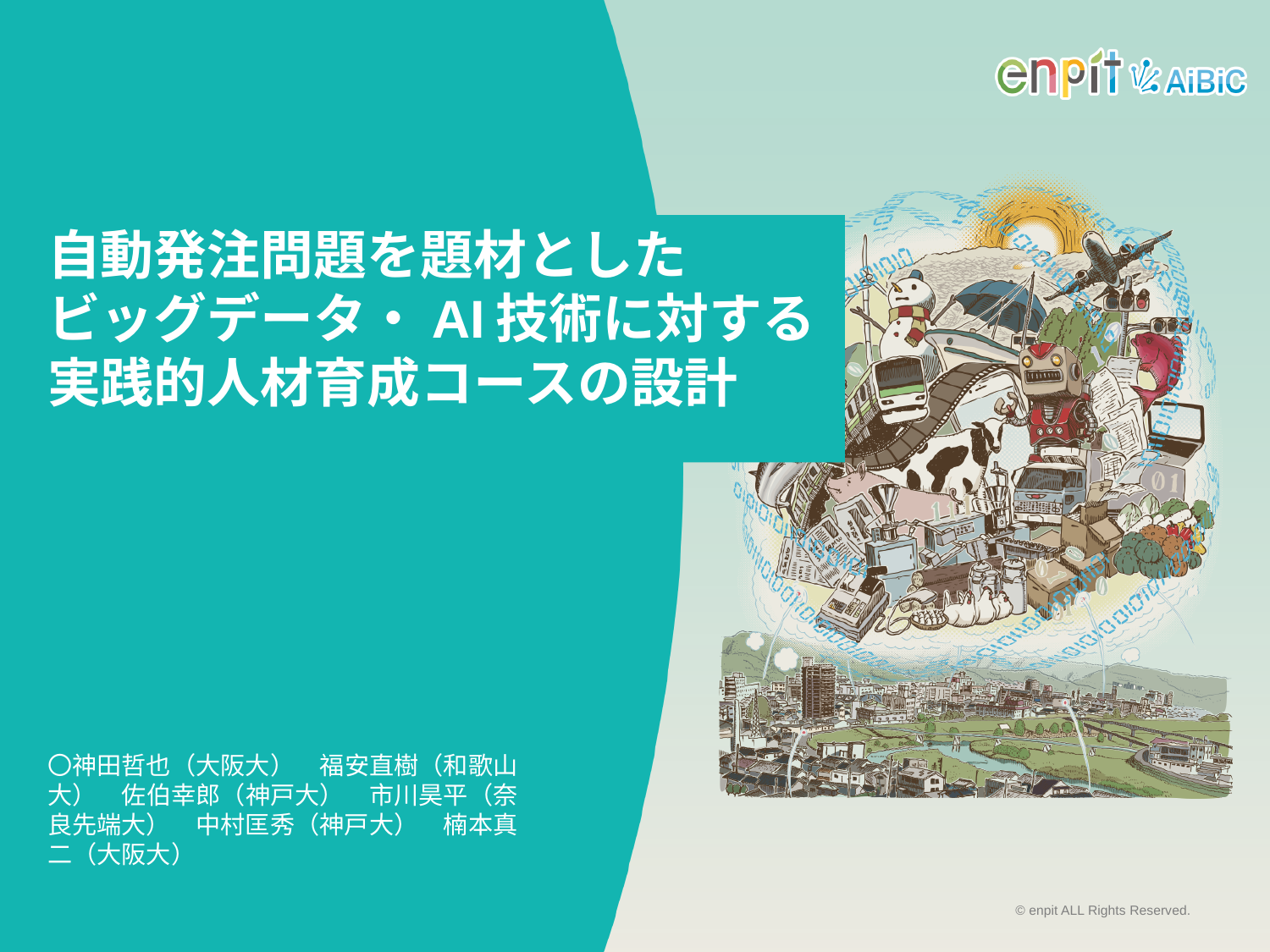

# 自動発注問題を題材とした ビッグデータ・AI技術に対する 実践的人材育成コースの設計
〇神田哲也（大阪大）　福安直樹（和歌山大）　佐伯幸郎（神戸大）　市川昊平（奈良先端大）　中村匡秀（神戸大）　楠本真二（大阪大）